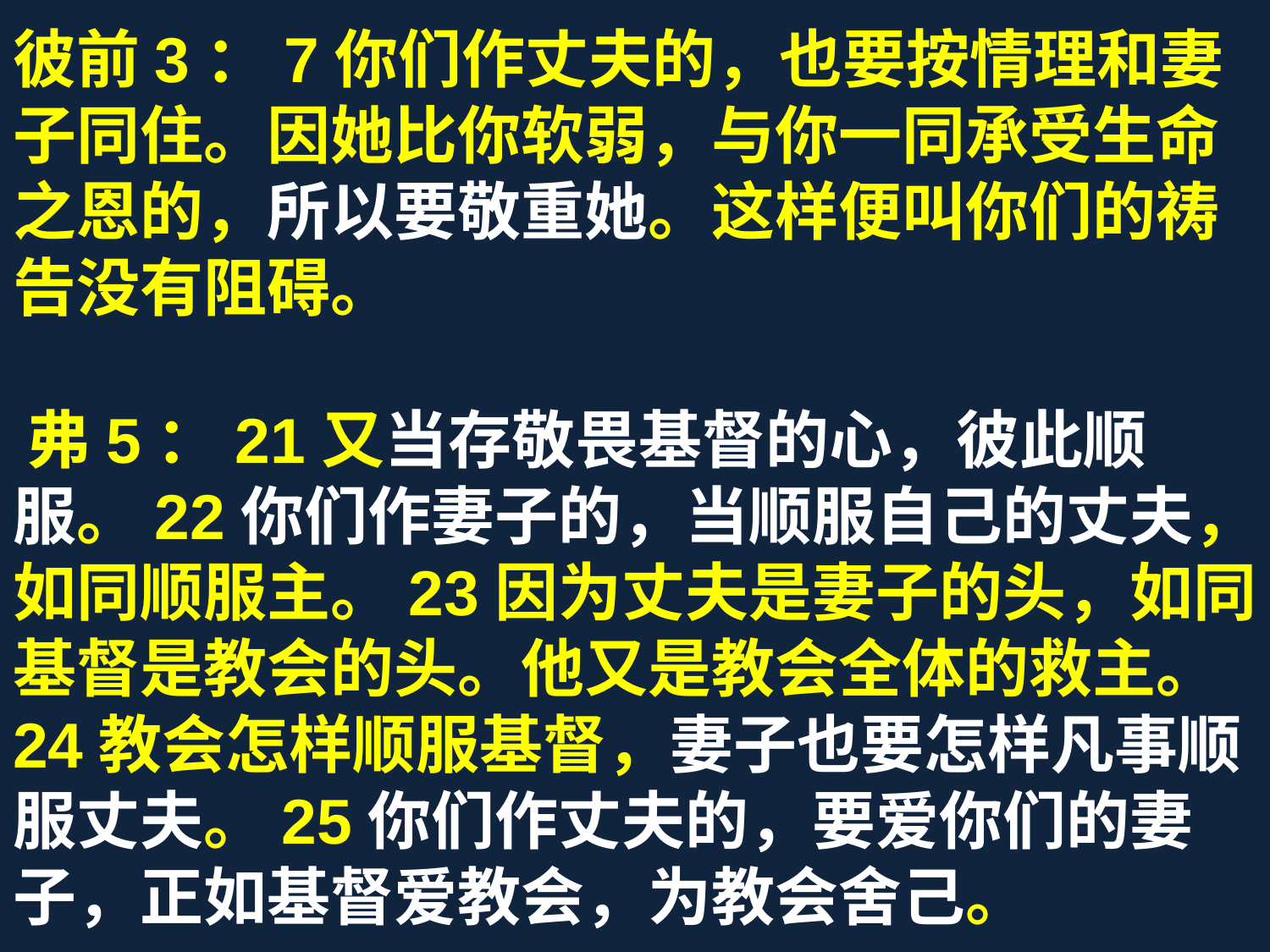

# 彼前3：7你们作丈夫的，也要按情理和妻子同住。因她比你软弱，与你一同承受生命之恩的，所以要敬重她。这样便叫你们的祷告没有阻碍。 弗5：21又当存敬畏基督的心，彼此顺服。22你们作妻子的，当顺服自己的丈夫，如同顺服主。23因为丈夫是妻子的头，如同基督是教会的头。他又是教会全体的救主。24教会怎样顺服基督，妻子也要怎样凡事顺服丈夫。25你们作丈夫的，要爱你们的妻子，正如基督爱教会，为教会舍己。